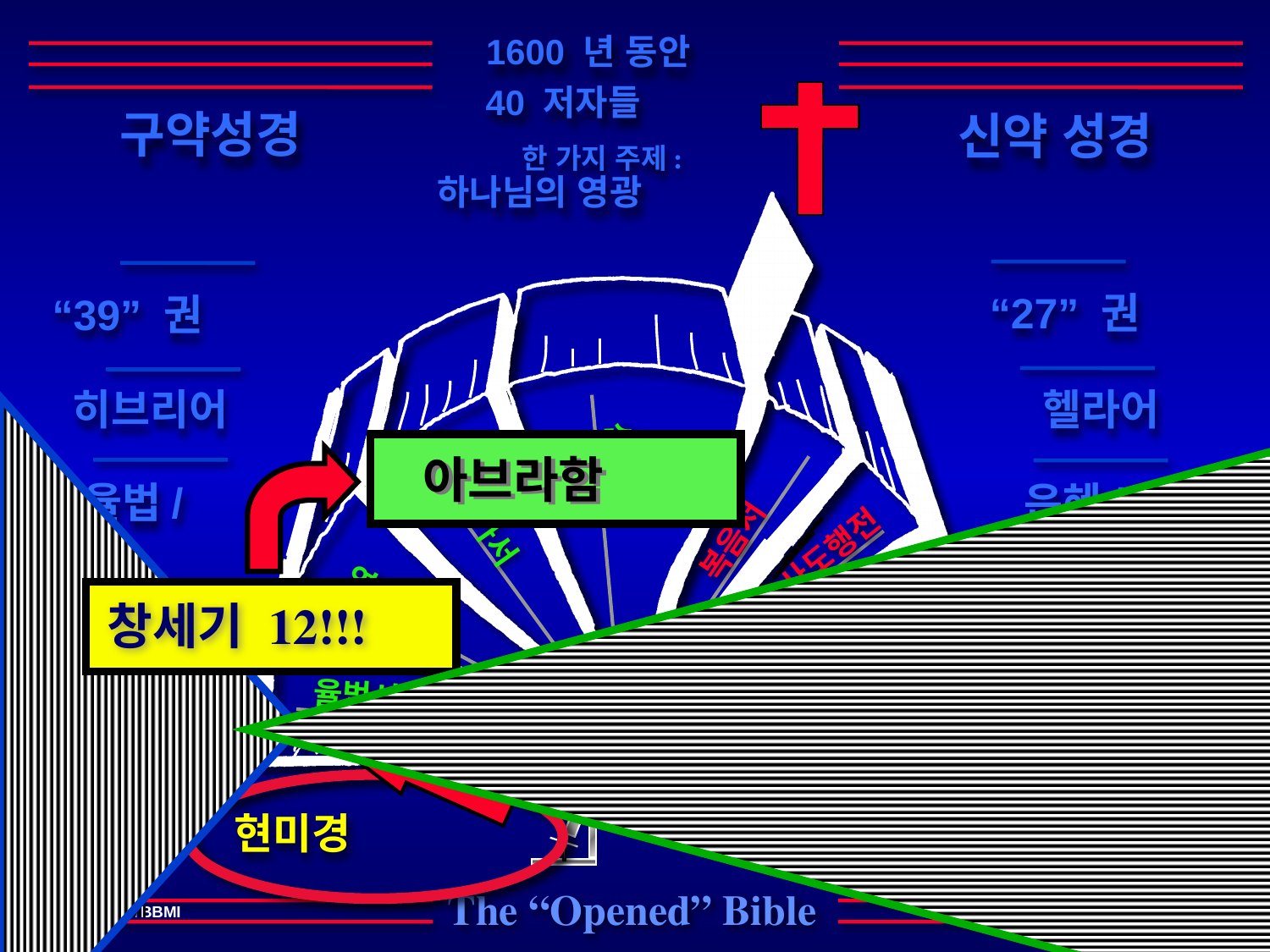

1600 년 동안

40 저자들

구약성경
신약 성경

한 가지 주제:

하나님의 영광

  “27” 권
“39” 권

복음서
선지서
  사도행전
시가서
역사서
    서신서
율법서
        계시록

히브리어
헬라어

아브라함

아브라함

은혜/
율법/
약속
           성취

창세기 12!!!

망원경
망원경

영원 과거
영원 미래

현미경
36
©2003 TBBMI